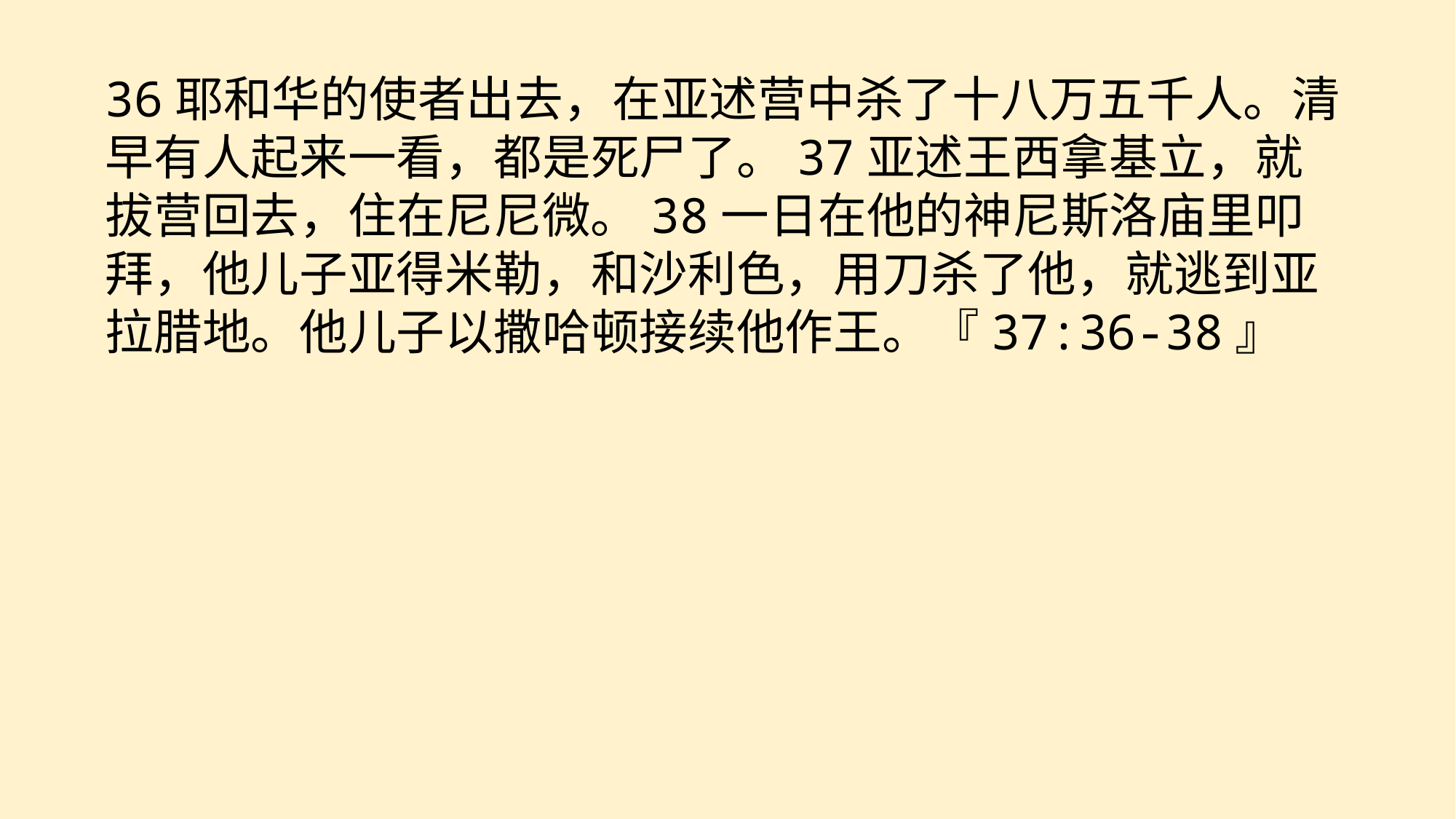

36耶和华的使者出去，在亚述营中杀了十八万五千人。清早有人起来一看，都是死尸了。37亚述王西拿基立，就拔营回去，住在尼尼微。38一日在他的神尼斯洛庙里叩拜，他儿子亚得米勒，和沙利色，用刀杀了他，就逃到亚拉腊地。他儿子以撒哈顿接续他作王。『37:36-38』